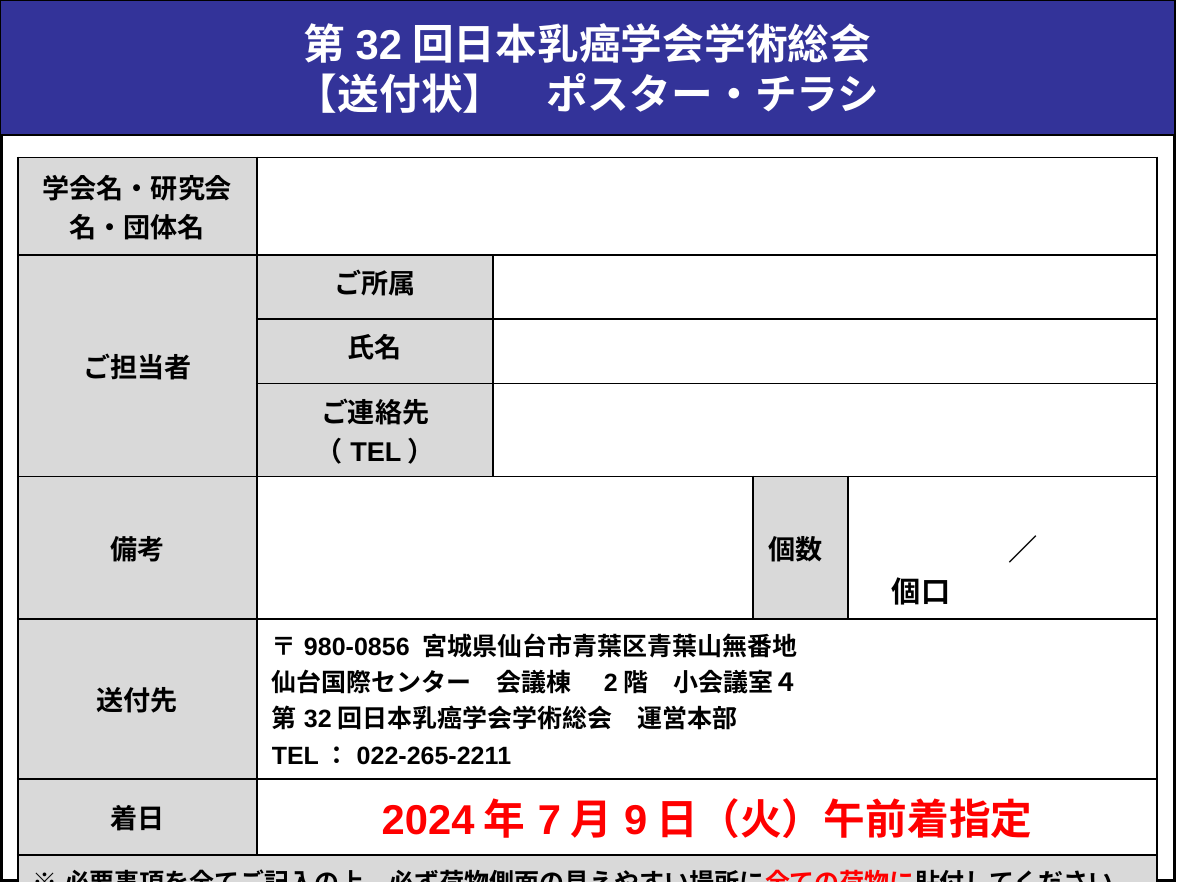

第32回日本乳癌学会学術総会
【送付状】　ポスター・チラシ
| 学会名・研究会名・団体名 |  |  |  |  |
| --- | --- | --- | --- | --- |
| ご担当者 | ご所属 |  |  |  |
|  | 氏名 |  |  |  |
|  | ご連絡先（TEL） |  |  |  |
| 備考 |  |  | 個数 | ／　　　　個口 |
| 送付先 | 〒980-0856 宮城県仙台市青葉区青葉山無番地 仙台国際センター　会議棟　2階　小会議室４ 第32回日本乳癌学会学術総会　運営本部 TEL：022-265-2211 |  |  |  |
| 着日 | 2024年7月9日（火）午前着指定 |  |  |  |
| ※必要事項を全てご記入の上、必ず荷物側面の見えやすい場所に全ての荷物に貼付してください。 ※本送付状はカラーで印刷をお願いします。 |  |  |  |  |